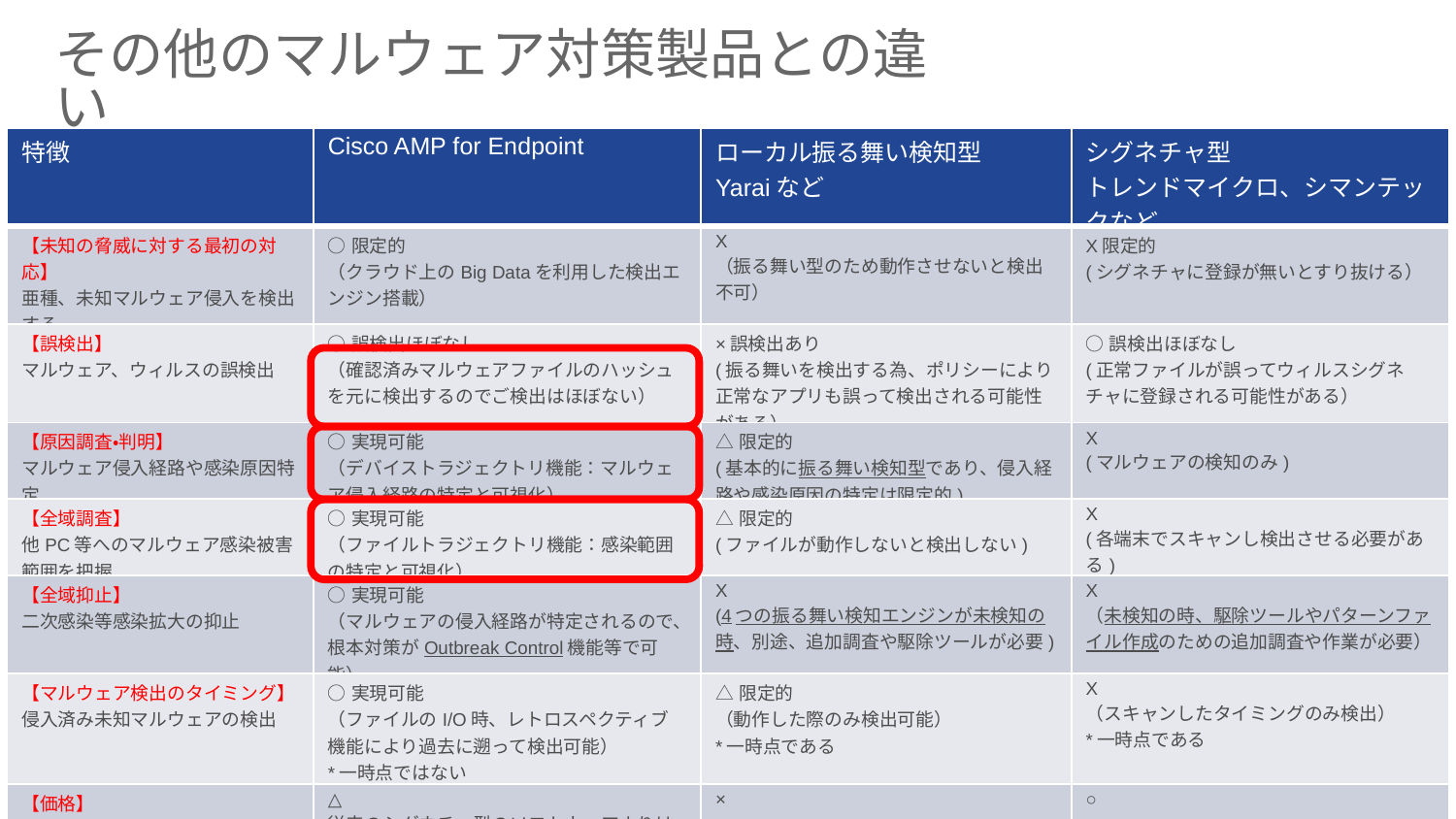

その他のマルウェア対策製品との違い
| 特徴 | Cisco AMP for Endpoint | ローカル振る舞い検知型 Yaraiなど | シグネチャ型 トレンドマイクロ、シマンテックなど |
| --- | --- | --- | --- |
| 【未知の脅威に対する最初の対応】 亜種、未知マルウェア侵入を検出する | ○限定的 （クラウド上のBig Dataを利用した検出エンジン搭載） | X （振る舞い型のため動作させないと検出不可） | X限定的 (シグネチャに登録が無いとすり抜ける） |
| 【誤検出】 マルウェア、ウィルスの誤検出 | ○誤検出ほぼなし （確認済みマルウェアファイルのハッシュを元に検出するのでご検出はほぼない） | ×誤検出あり (振る舞いを検出する為、ポリシーにより正常なアプリも誤って検出される可能性がある） | ○誤検出ほぼなし (正常ファイルが誤ってウィルスシグネチャに登録される可能性がある） |
| 【原因調査・判明】 マルウェア侵入経路や感染原因特定 | ○実現可能 （デバイストラジェクトリ機能：マルウェア侵入経路の特定と可視化） | △限定的 (基本的に振る舞い検知型であり、侵入経路や感染原因の特定は限定的) | X (マルウェアの検知のみ) |
| 【全域調査】 他PC等へのマルウェア感染被害範囲を把握 | ○実現可能 （ファイルトラジェクトリ機能：感染範囲の特定と可視化） | △限定的 (ファイルが動作しないと検出しない) | X (各端末でスキャンし検出させる必要がある) |
| 【全域抑止】 二次感染等感染拡大の抑止 | ○実現可能 （マルウェアの侵入経路が特定されるので、根本対策がOutbreak Control機能等で可能） | X (4つの振る舞い検知エンジンが未検知の時、別途、追加調査や駆除ツールが必要) | X （未検知の時、駆除ツールやパターンファイル作成のための追加調査や作業が必要） |
| 【マルウェア検出のタイミング】 侵入済み未知マルウェアの検出 | ○実現可能 （ファイルのI/O時、レトロスペクティブ機能により過去に遡って検出可能） \*一時点ではない | △限定的 （動作した際のみ検出可能） \*一時点である | X （スキャンしたタイミングのみ検出） \*一時点である |
| 【価格】 | △ 従来のシグネチャ型のソフトウェアよりは高いが、振る舞い検知ソフト等に比べれば安価 | × | ○ |